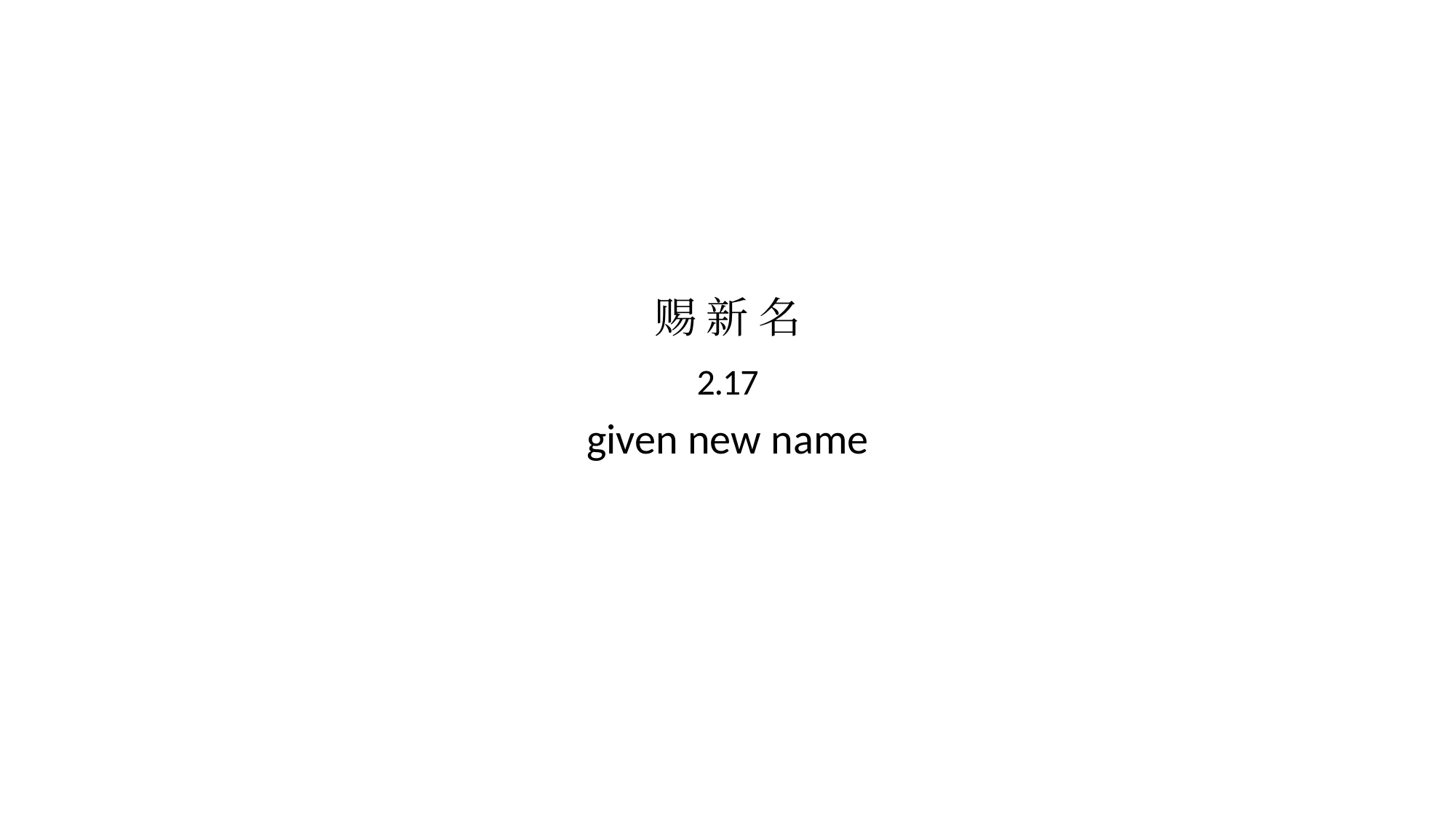

# 赐 新 名 2.17 given new name